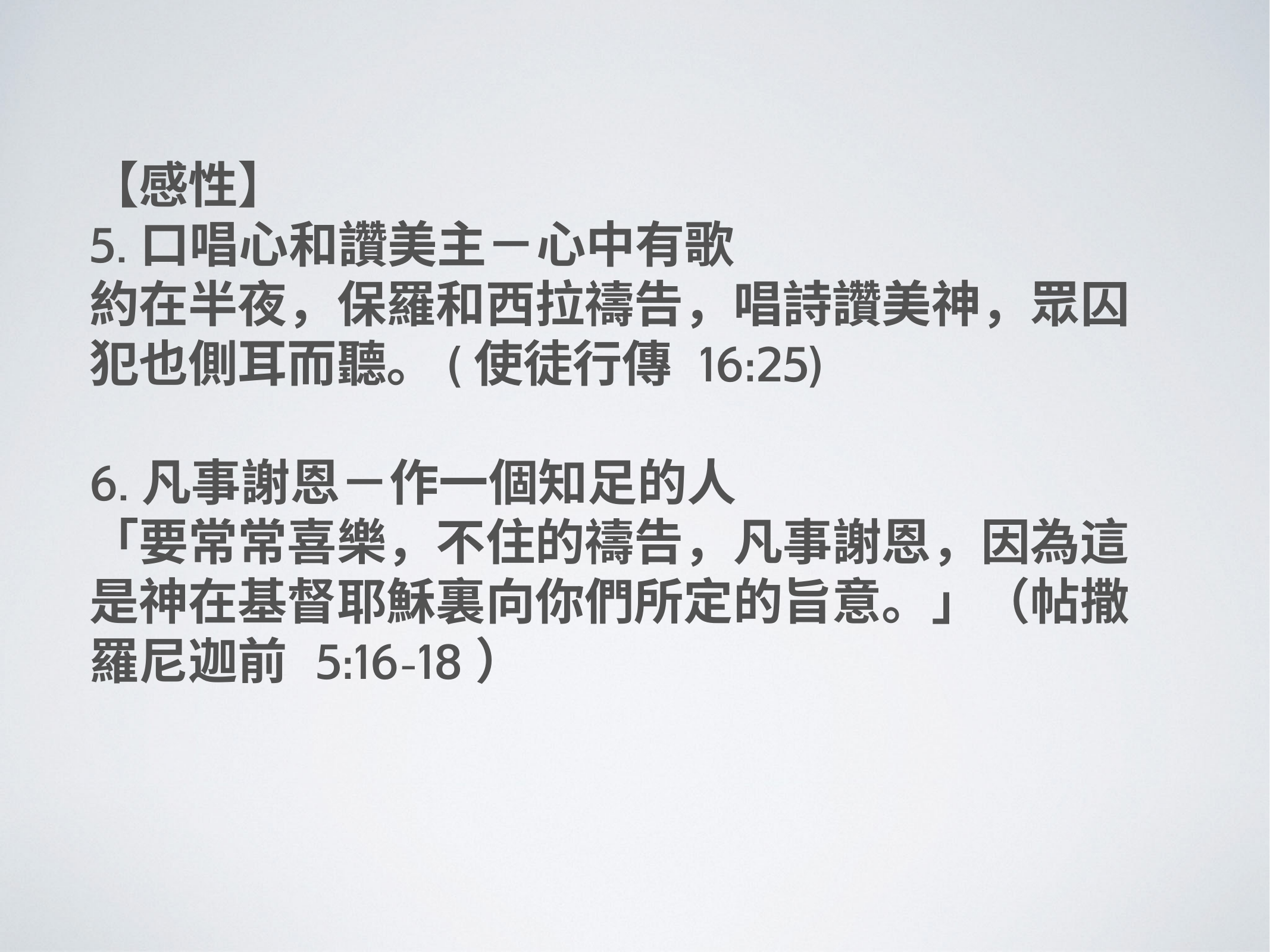

【感性】
5.口唱心和讚美主－心中有歌
約在半夜，保羅和西拉禱告，唱詩讚美神，眾囚犯也側耳而聽。(使徒行傳 16:25)

6.凡事謝恩－作一個知足的人
「要常常喜樂，不住的禱告，凡事謝恩，因為這是神在基督耶穌裏向你們所定的旨意。」（帖撒羅尼迦前 5:16-18）